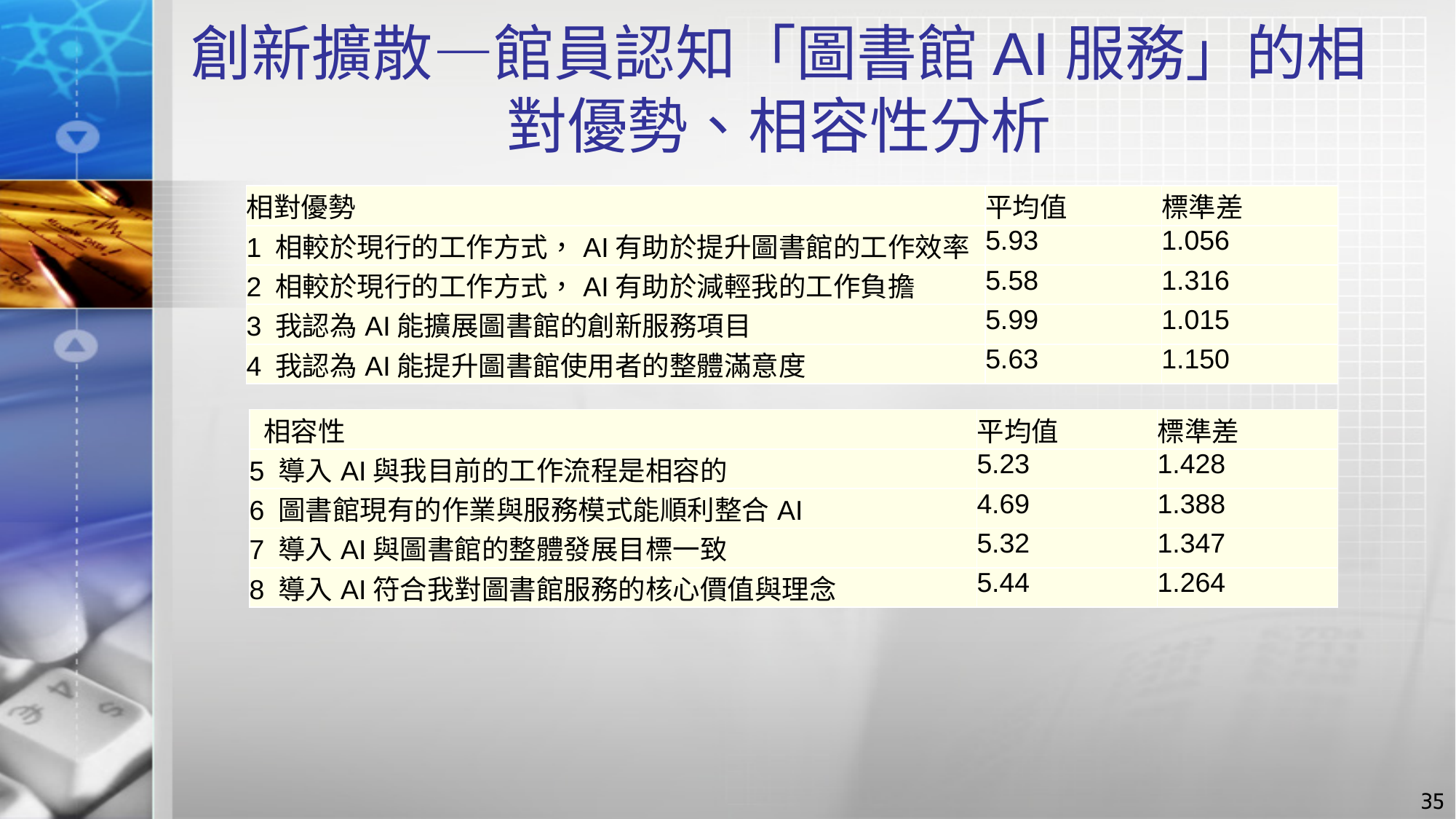

# 創新擴散—館員認知「圖書館AI服務」的相對優勢、相容性分析
| 相對優勢 | 平均值 | 標準差 |
| --- | --- | --- |
| 1 相較於現行的工作方式，AI有助於提升圖書館的工作效率 | 5.93 | 1.056 |
| 2 相較於現行的工作方式，AI有助於減輕我的工作負擔 | 5.58 | 1.316 |
| 3 我認為AI能擴展圖書館的創新服務項目 | 5.99 | 1.015 |
| 4 我認為AI能提升圖書館使用者的整體滿意度 | 5.63 | 1.150 |
| 相容性 | 平均值 | 標準差 |
| --- | --- | --- |
| 5 導入AI與我目前的工作流程是相容的 | 5.23 | 1.428 |
| 6 圖書館現有的作業與服務模式能順利整合AI | 4.69 | 1.388 |
| 7 導入AI與圖書館的整體發展目標一致 | 5.32 | 1.347 |
| 8 導入AI符合我對圖書館服務的核心價值與理念 | 5.44 | 1.264 |
35